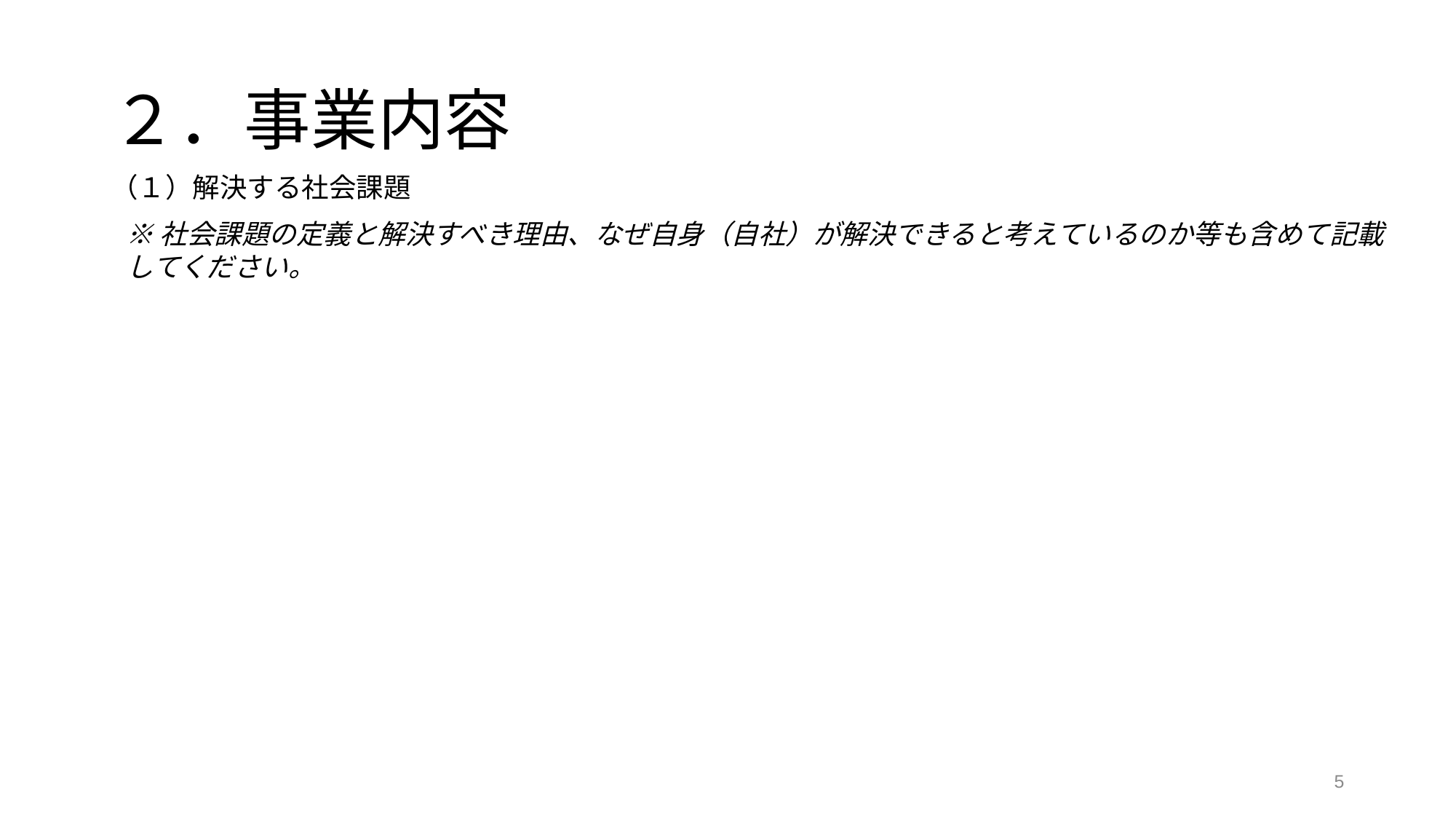

# ２．事業内容
（１）解決する社会課題
※社会課題の定義と解決すべき理由、なぜ自身（自社）が解決できると考えているのか等も含めて記載してください。
5